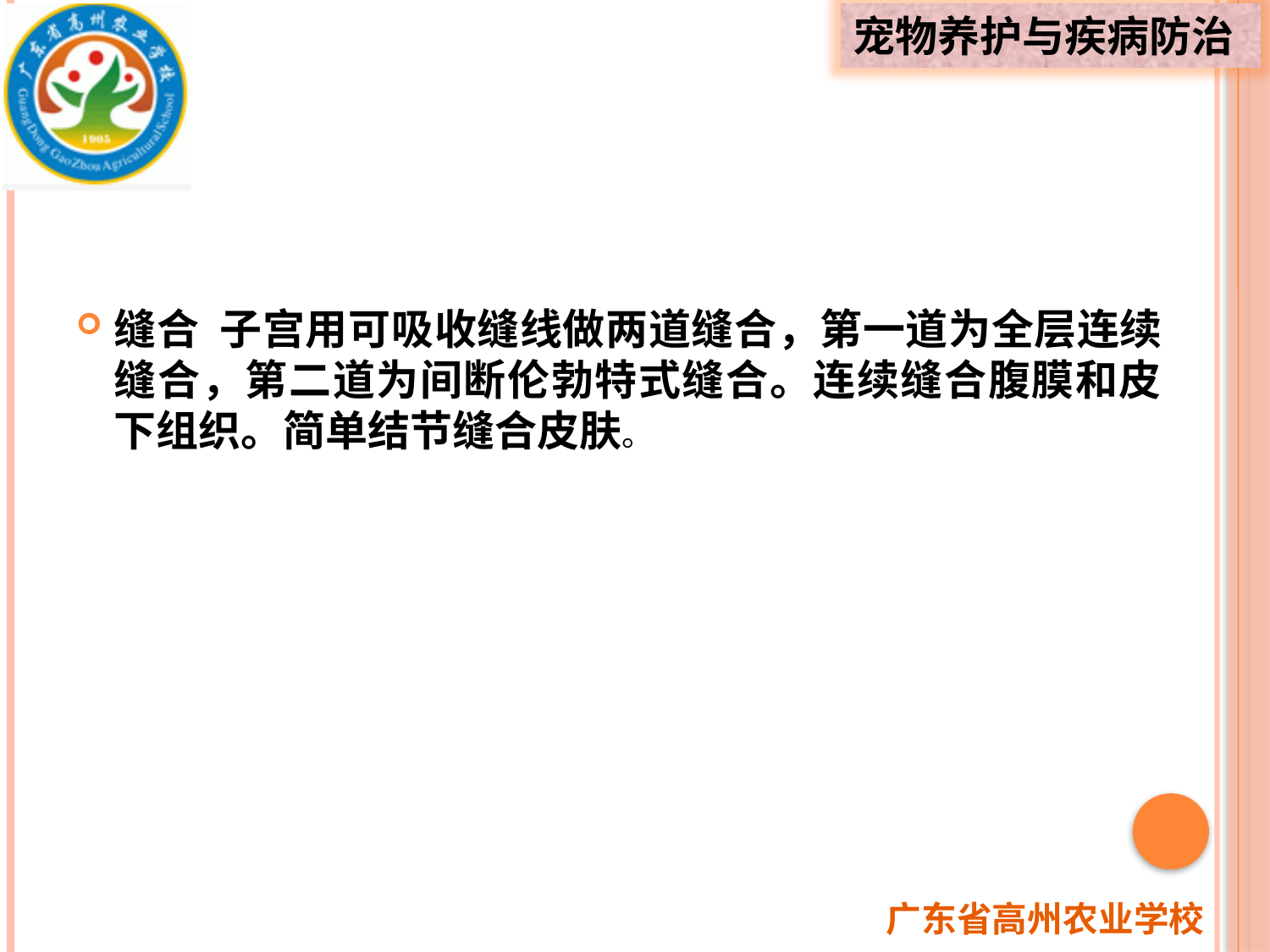

缝合  子宫用可吸收缝线做两道缝合，第一道为全层连续缝合，第二道为间断伦勃特式缝合。连续缝合腹膜和皮下组织。简单结节缝合皮肤。